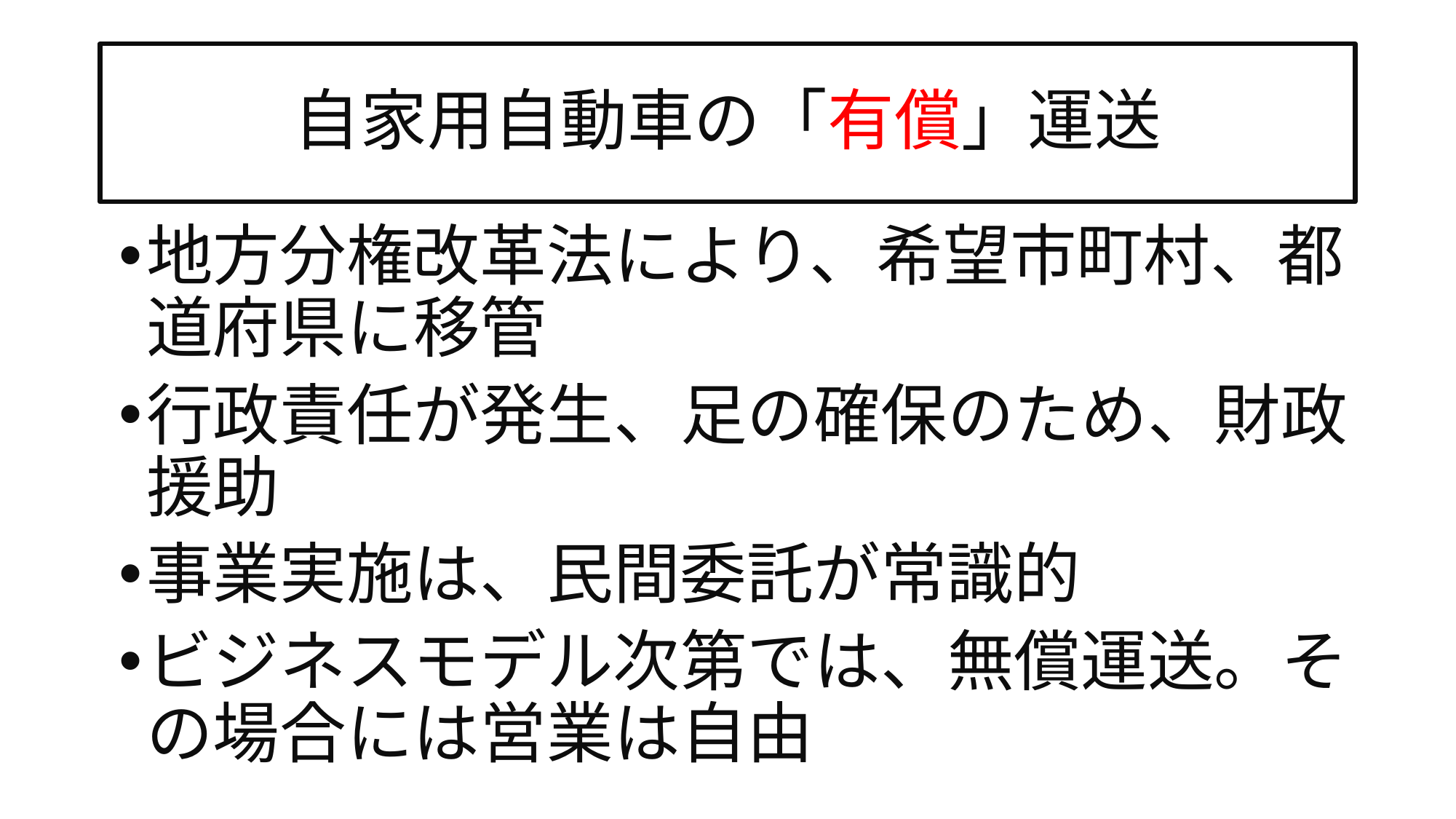

# 自家用自動車の「有償」運送
地方分権改革法により、希望市町村、都道府県に移管
行政責任が発生、足の確保のため、財政援助
事業実施は、民間委託が常識的
ビジネスモデル次第では、無償運送。その場合には営業は自由